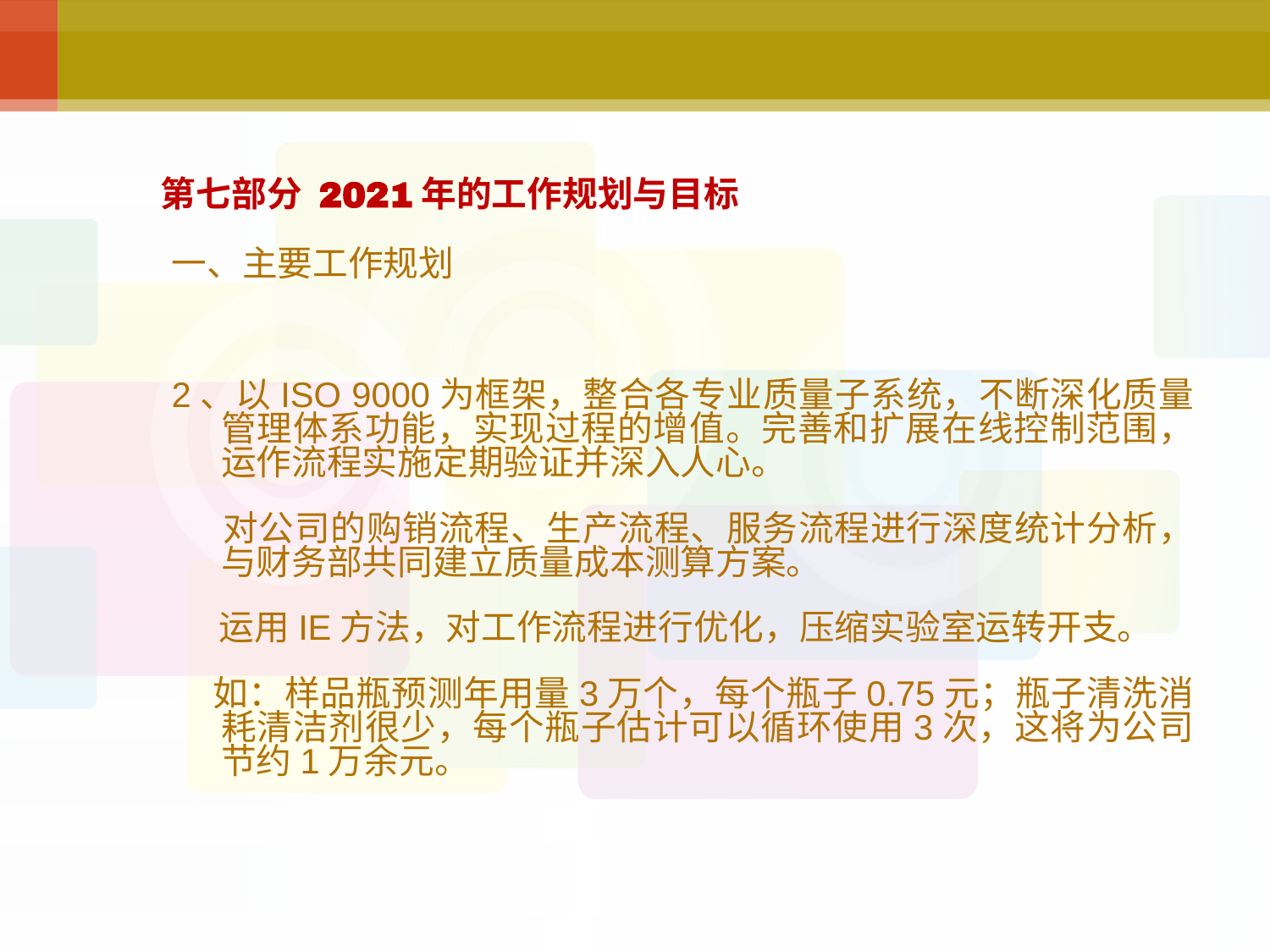

# 第七部分 2021年的工作规划与目标
一、主要工作规划

2、以ISO 9000为框架，整合各专业质量子系统，不断深化质量管理体系功能，实现过程的增值。完善和扩展在线控制范围，运作流程实施定期验证并深入人心。
     对公司的购销流程、生产流程、服务流程进行深度统计分析，与财务部共同建立质量成本测算方案。
     运用IE方法，对工作流程进行优化，压缩实验室运转开支。
    如：样品瓶预测年用量3万个，每个瓶子0.75元；瓶子清洗消耗清洁剂很少，每个瓶子估计可以循环使用3次，这将为公司节约1万余元。